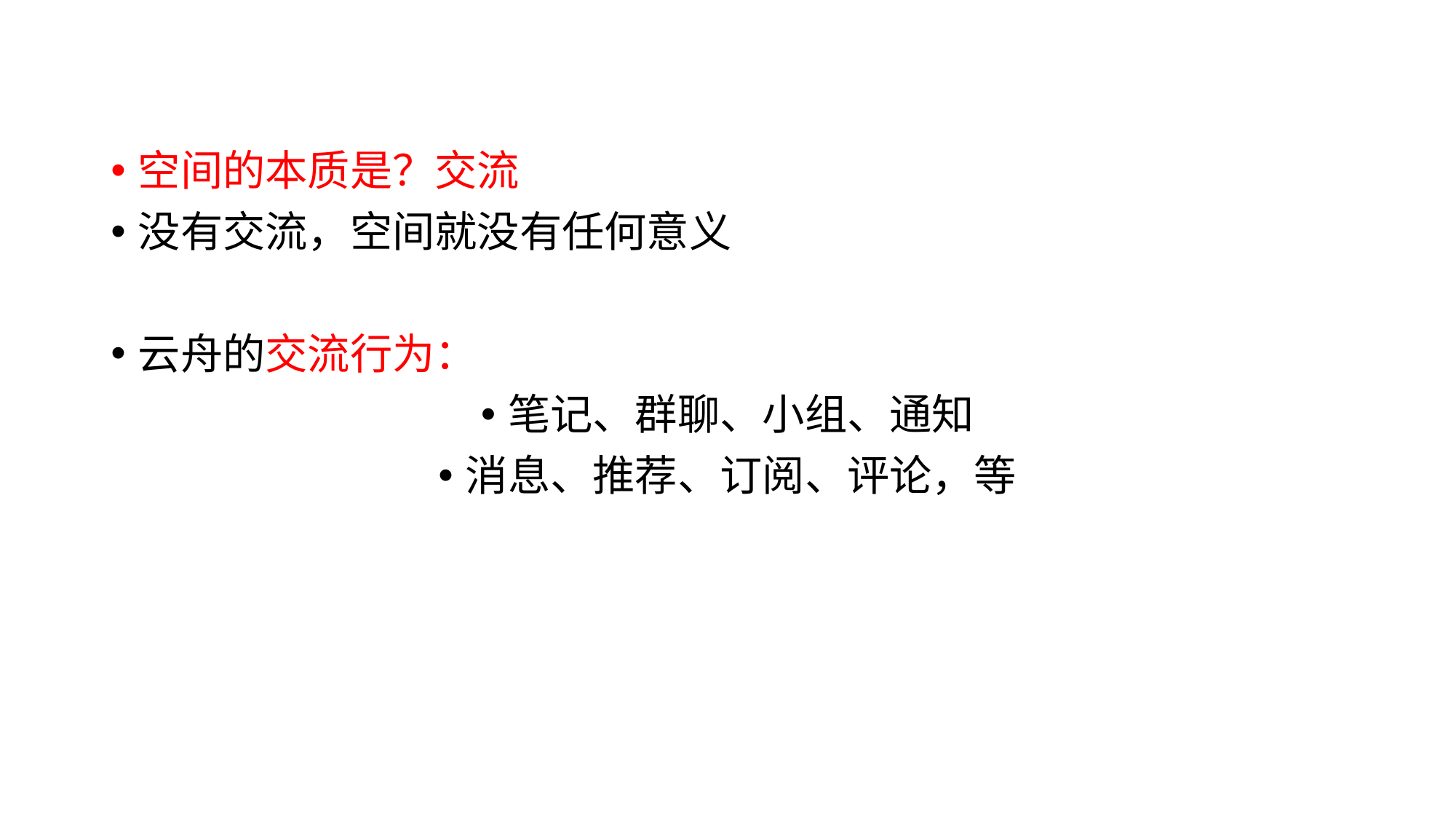

#
空间的本质是？交流
没有交流，空间就没有任何意义

云舟的交流行为：
笔记、群聊、小组、通知
消息、推荐、订阅、评论，等